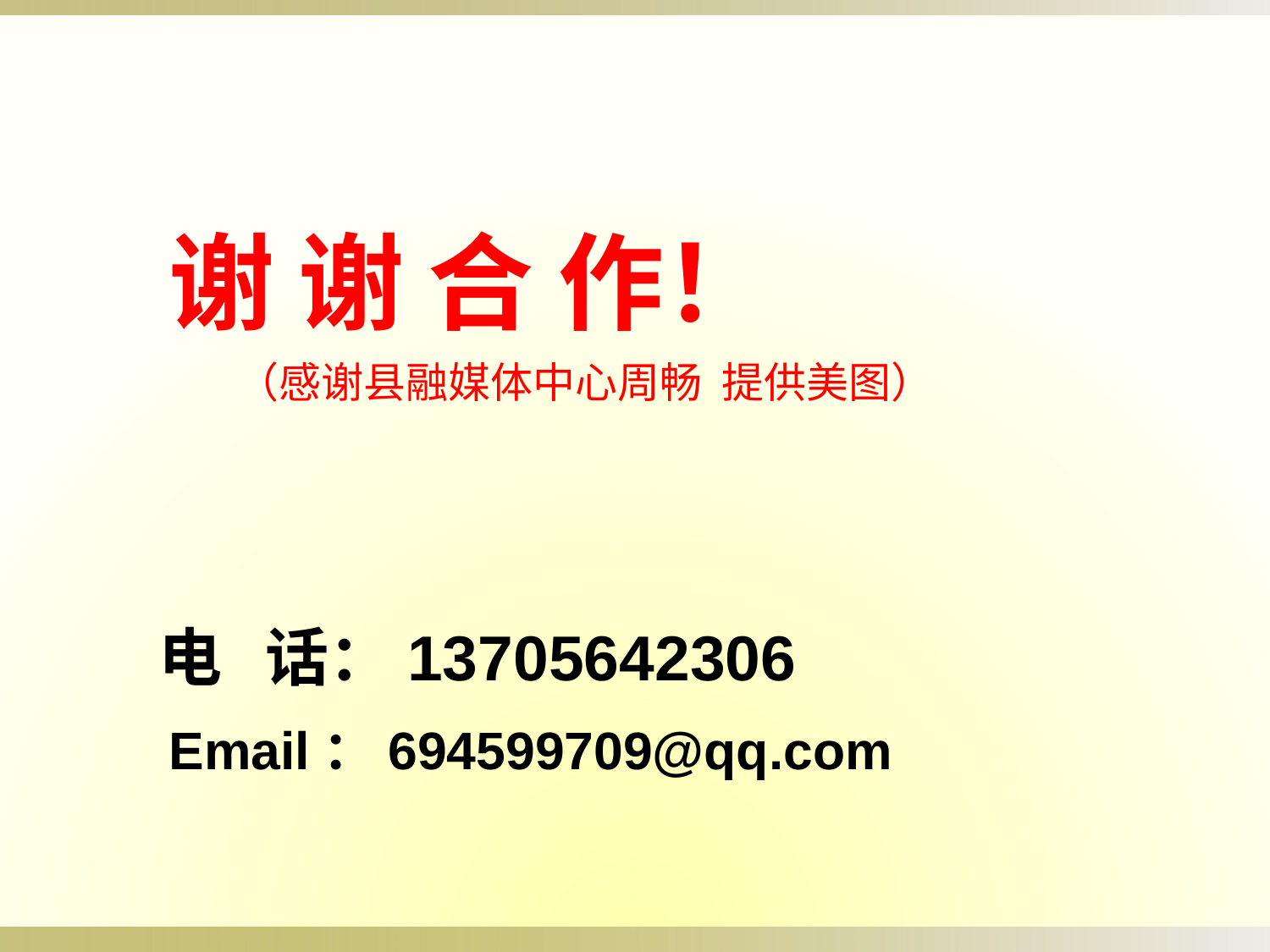

谢 谢 合 作！
（感谢县融媒体中心周畅  提供美图）

     电   话：13705642306
          Email：694599709@qq.com